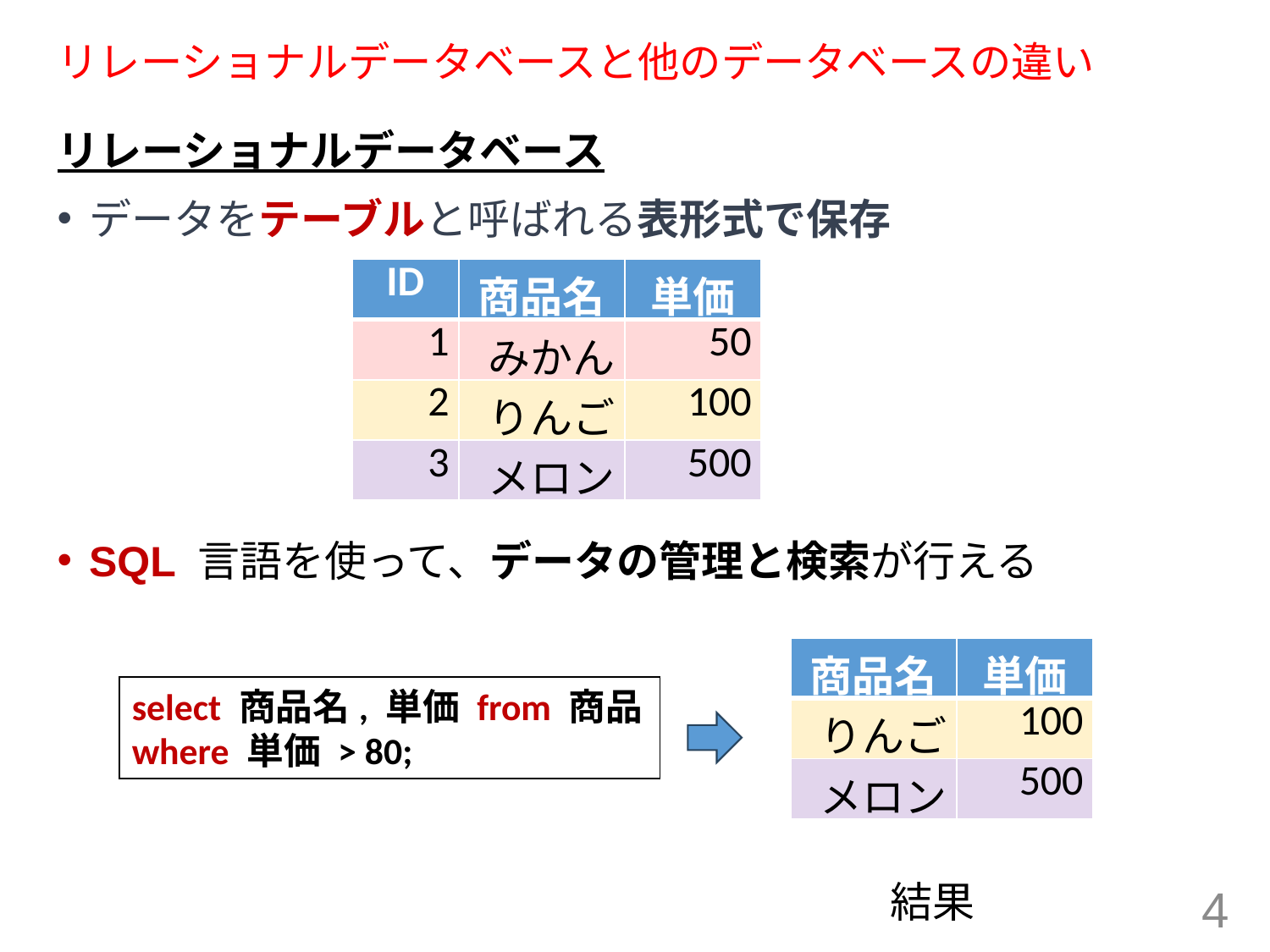

# リレーショナルデータベースと他のデータベースの違い
リレーショナルデータベース
データをテーブルと呼ばれる表形式で保存

SQL 言語を使って、データの管理と検索が行える

| ID | 商品名 | 単価 |
| --- | --- | --- |
| 1 | みかん | 50 |
| 2 | りんご | 100 |
| 3 | メロン | 500 |
| 商品名 | 単価 |
| --- | --- |
| りんご | 100 |
| メロン | 500 |
select 商品名, 単価 from 商品
where 単価 > 80;

結果
4